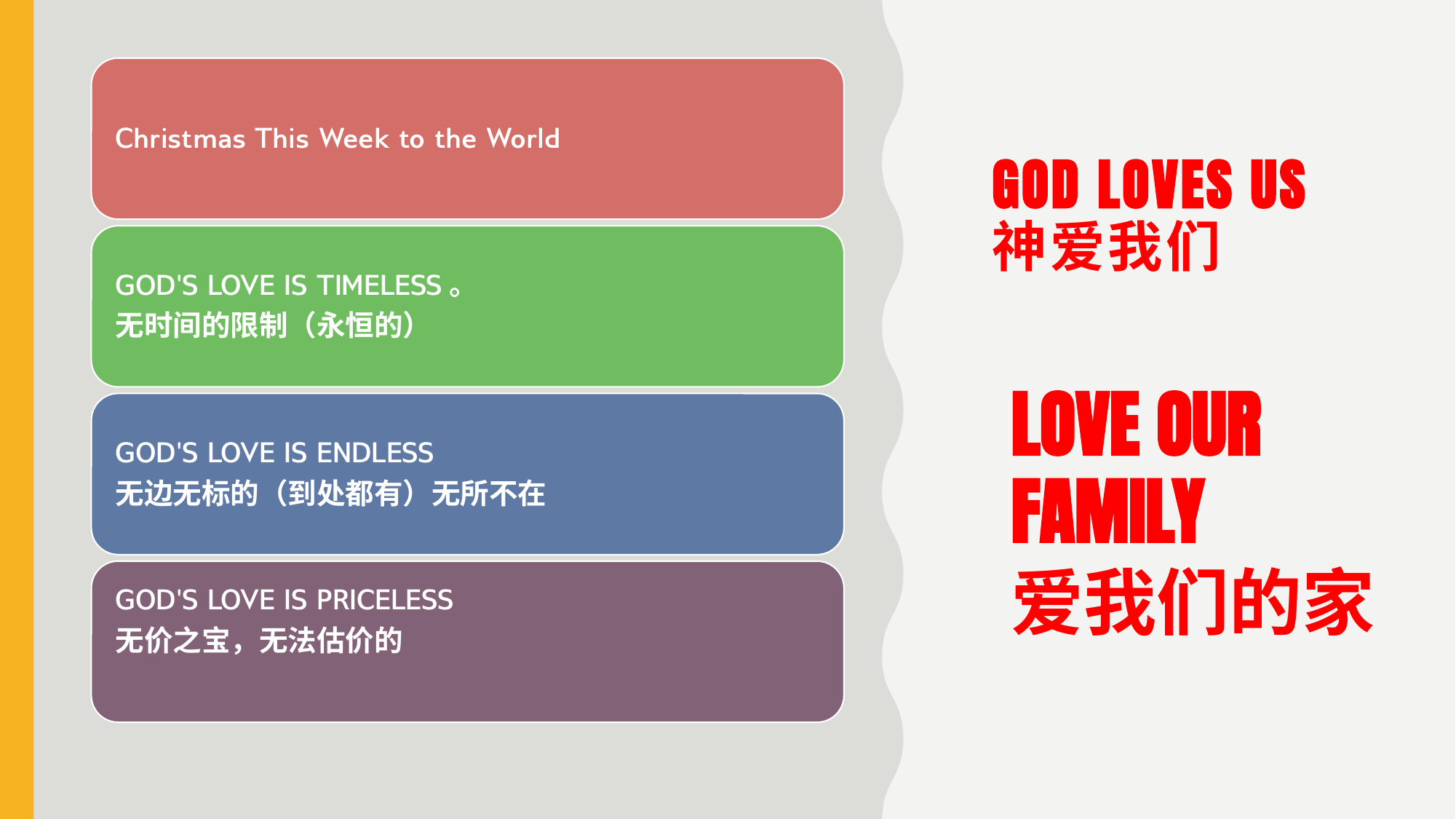

Christmas This Week to the World
GOD'S LOVE IS TIMELESS。
无时间的限制（永恒的）
GOD'S LOVE IS ENDLESS
无边无标的（到处都有）无所不在
GOD'S LOVE IS PRICELESS
无价之宝，无法估价的

# God loves us 神爱我们
LOVE OUR
FAMILY
爱我们的家